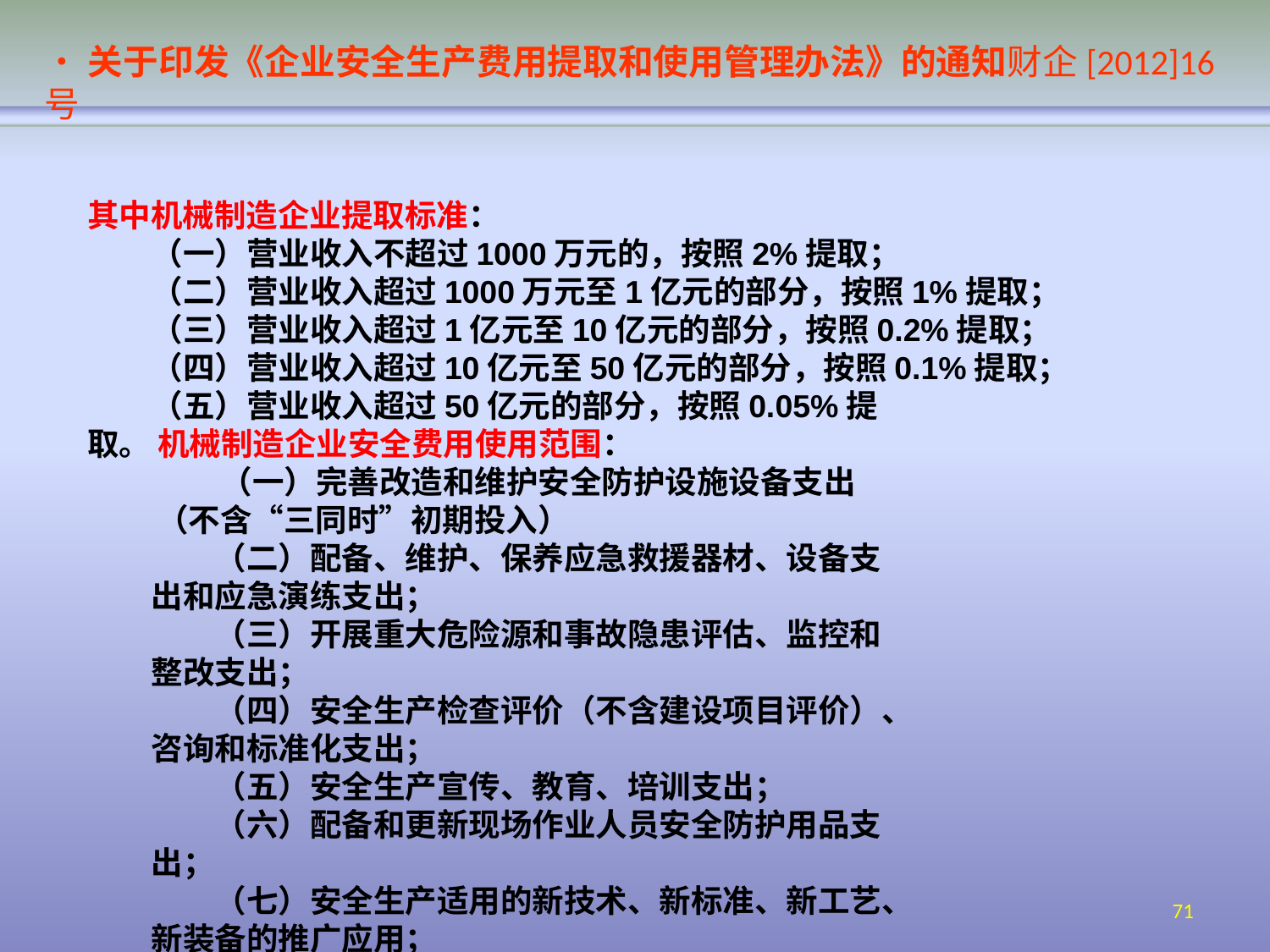

# •关于印发《企业安全生产费用提取和使用管理办法》的通知财企[2012]16号
其中机械制造企业提取标准：
（一）营业收入不超过1000万元的，按照2%提取；
（二）营业收入超过1000万元至1亿元的部分，按照1%提取；
（三）营业收入超过1亿元至10亿元的部分，按照0.2%提取；
（四）营业收入超过10亿元至50亿元的部分，按照0.1%提取；
（五）营业收入超过50亿元的部分，按照0.05%提取。 机械制造企业安全费用使用范围：
（一）完善改造和维护安全防护设施设备支出（不含“三同时”初期投入）
（二）配备、维护、保养应急救援器材、设备支出和应急演练支出；
（三）开展重大危险源和事故隐患评估、监控和整改支出；
（四）安全生产检查评价（不含建设项目评价）、咨询和标准化支出；
（五）安全生产宣传、教育、培训支出；
（六）配备和更新现场作业人员安全防护用品支出；
（七）安全生产适用的新技术、新标准、新工艺、新装备的推广应用；
（八）安全设施及特种设备检测检验支出；
（九）其他与安全生产直接相关的支出。
71